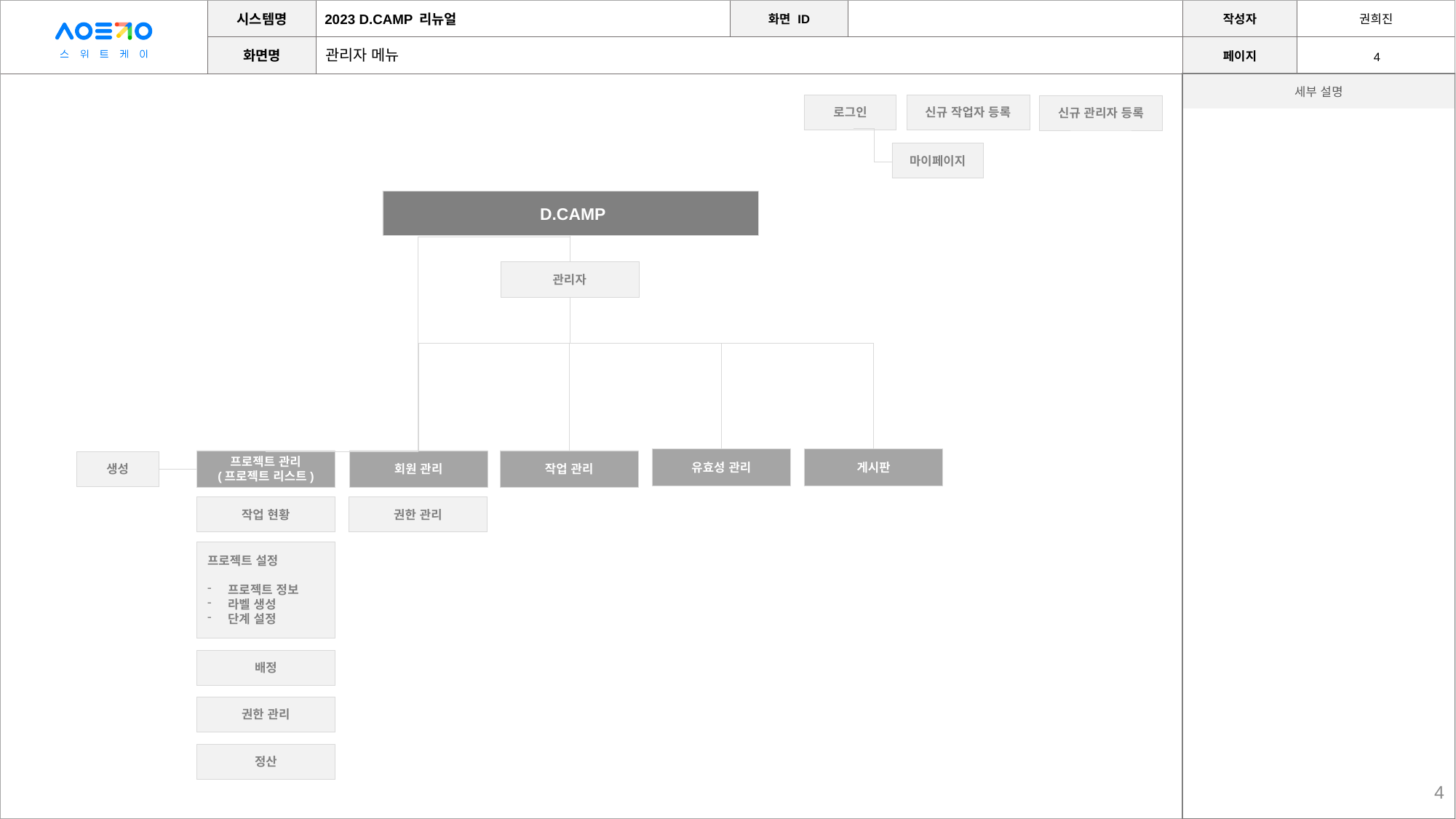

관리자 메뉴
로그인
신규 작업자 등록
신규 관리자 등록
마이페이지
 D.CAMP
관리자
게시판
유효성 관리
작업 관리
프로젝트 관리
(프로젝트 리스트)
회원 관리
생성
작업 현황
권한 관리
프로젝트 설정

프로젝트 정보
라벨 생성
단계 설정
배정
권한 관리
정산
4